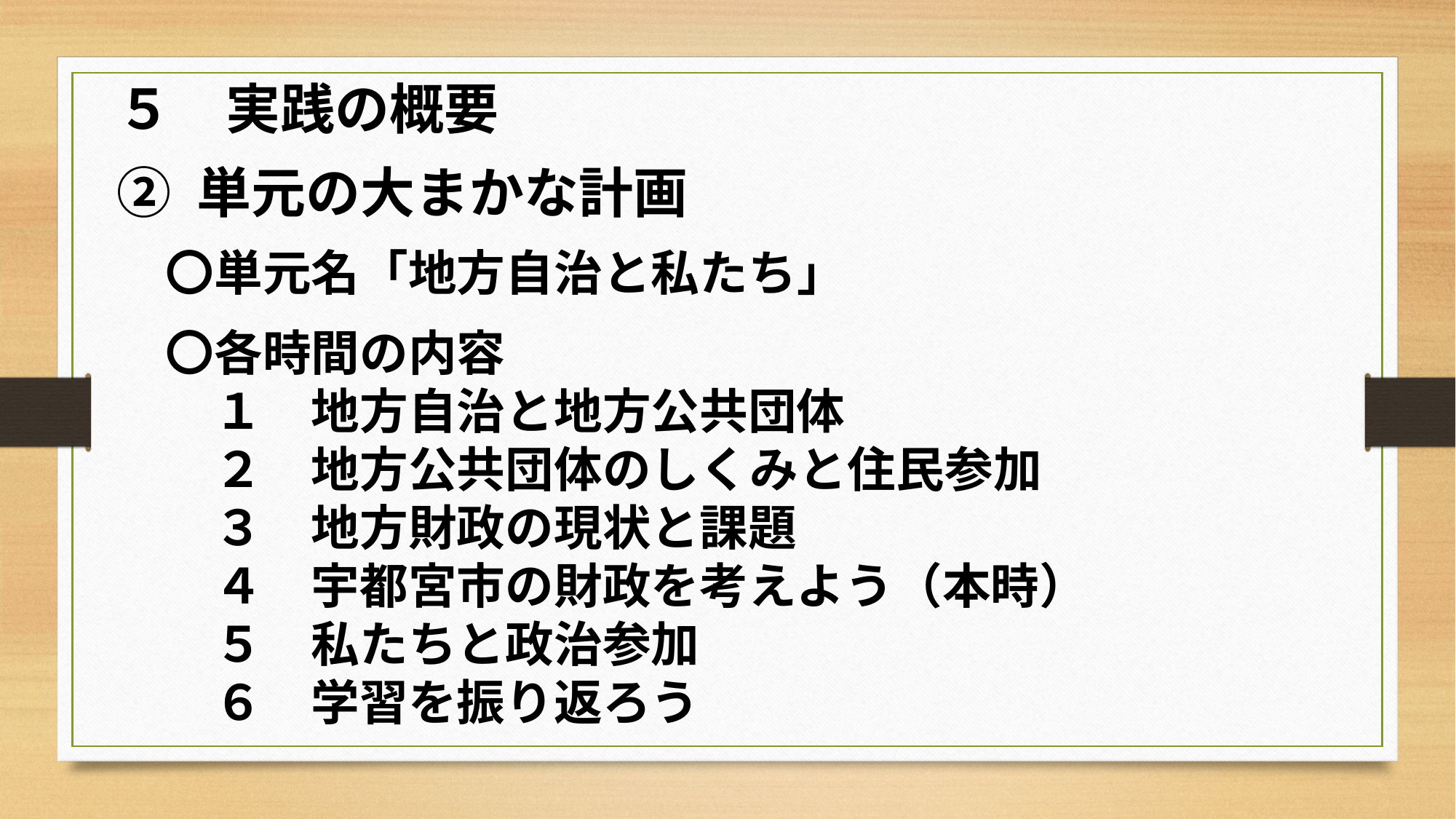

５　実践の概要

② 単元の大まかな計画

　〇単元名「地方自治と私たち」

　〇各時間の内容
　　１　地方自治と地方公共団体
　　２　地方公共団体のしくみと住民参加
　　３　地方財政の現状と課題
　　４　宇都宮市の財政を考えよう（本時）
　　５　私たちと政治参加
　　６　学習を振り返ろう